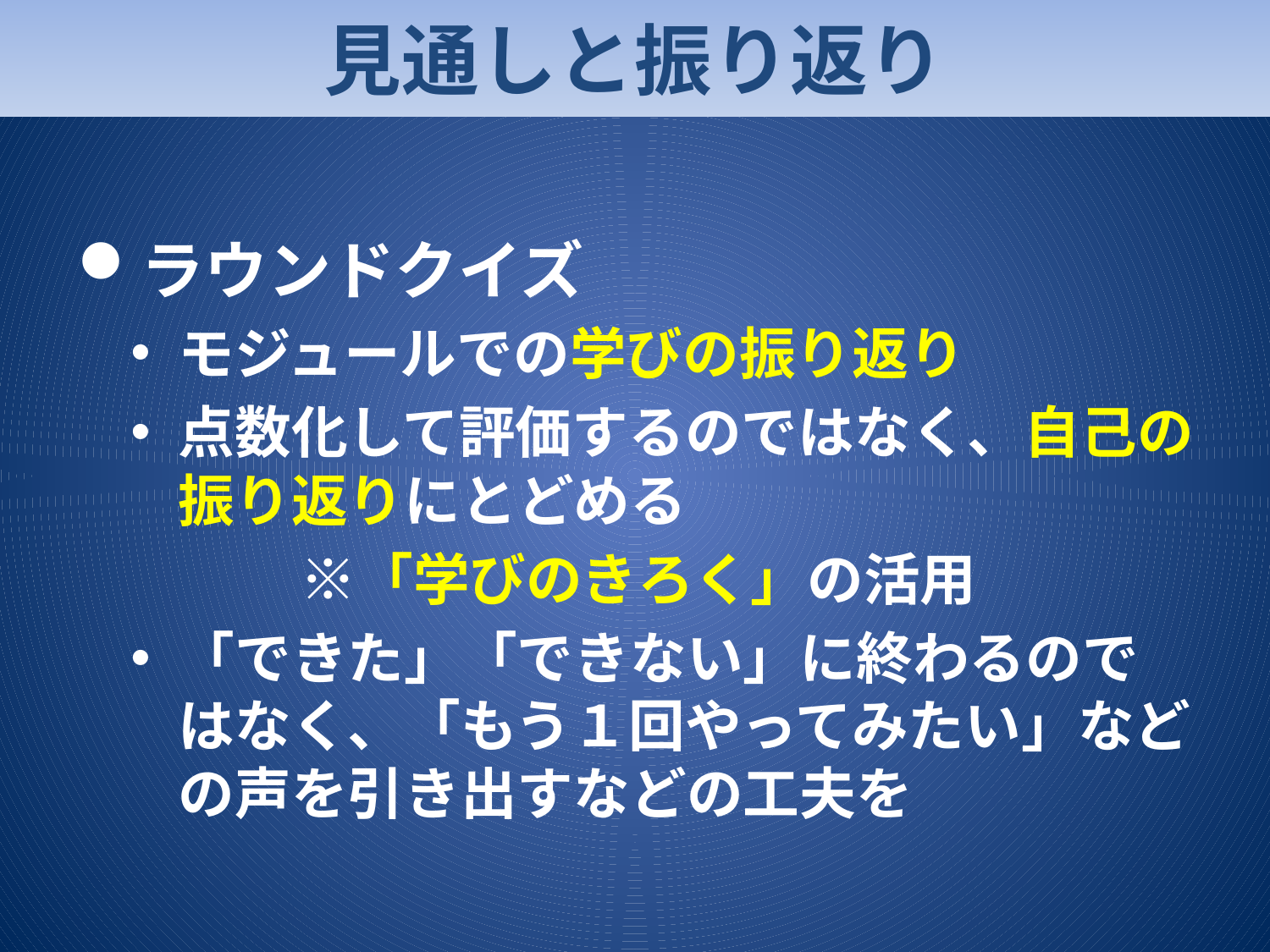

# 見通しと振り返り
ラウンドクイズ
モジュールでの学びの振り返り
点数化して評価するのではなく、自己の振り返りにとどめる
　　　※「学びのきろく」の活用
「できた」「できない」に終わるのではなく、「もう１回やってみたい」などの声を引き出すなどの工夫を